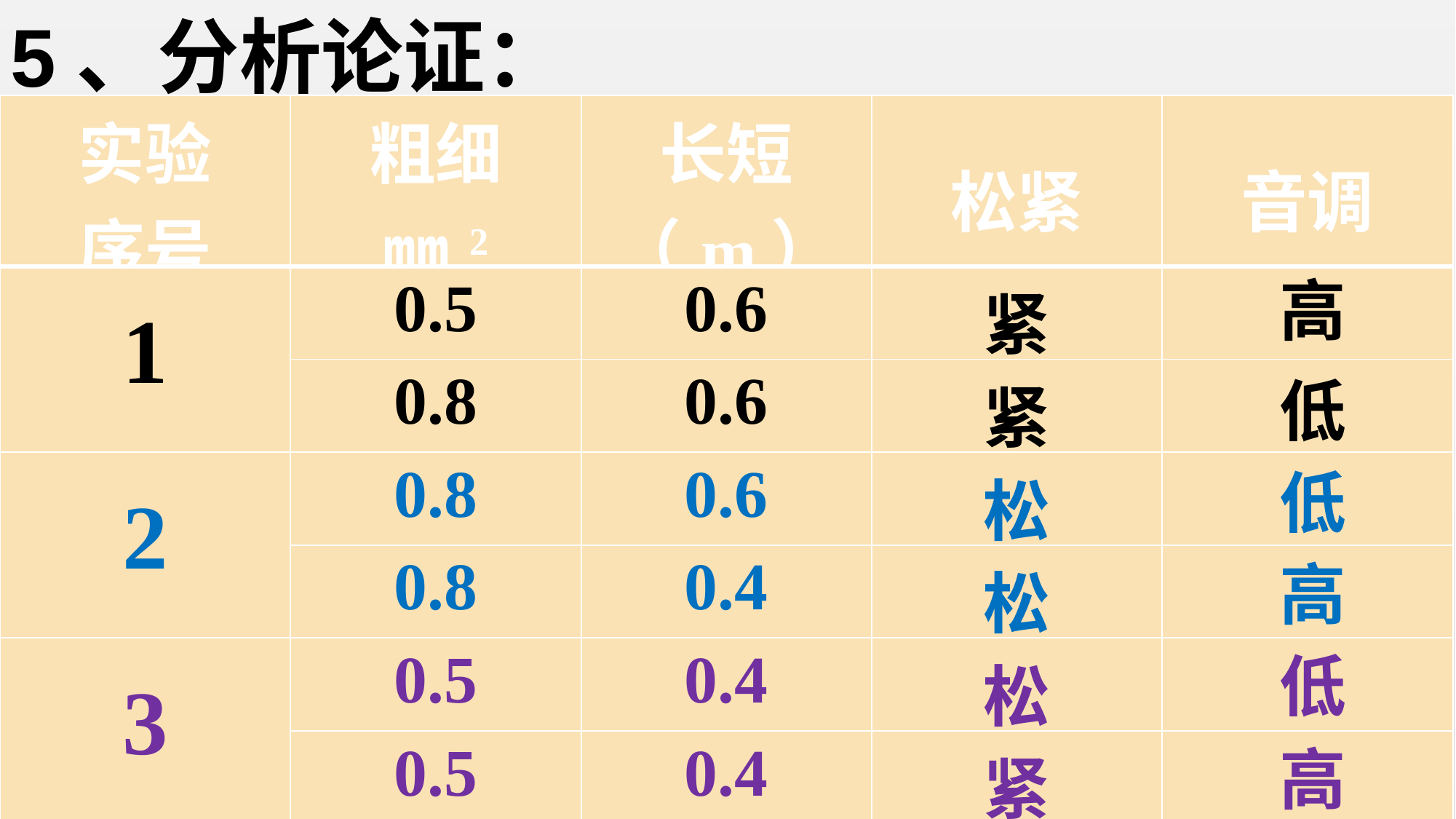

5、分析论证：
| 实验 序号 | 粗细 ㎜2 | 长短 （m） | 松紧 | 音调 |
| --- | --- | --- | --- | --- |
| 1 | 0.5 | 0.6 | 紧 |  |
|  | 0.8 | 0.6 | 紧 |  |
| 2 | 0.8 | 0.6 | 松 |  |
|  | 0.8 | 0.4 | 松 |  |
| 3 | 0.5 | 0.4 | 松 |  |
|  | 0.5 | 0.4 | 紧 |  |
5、分析论证：
高
低
低
高
低
高